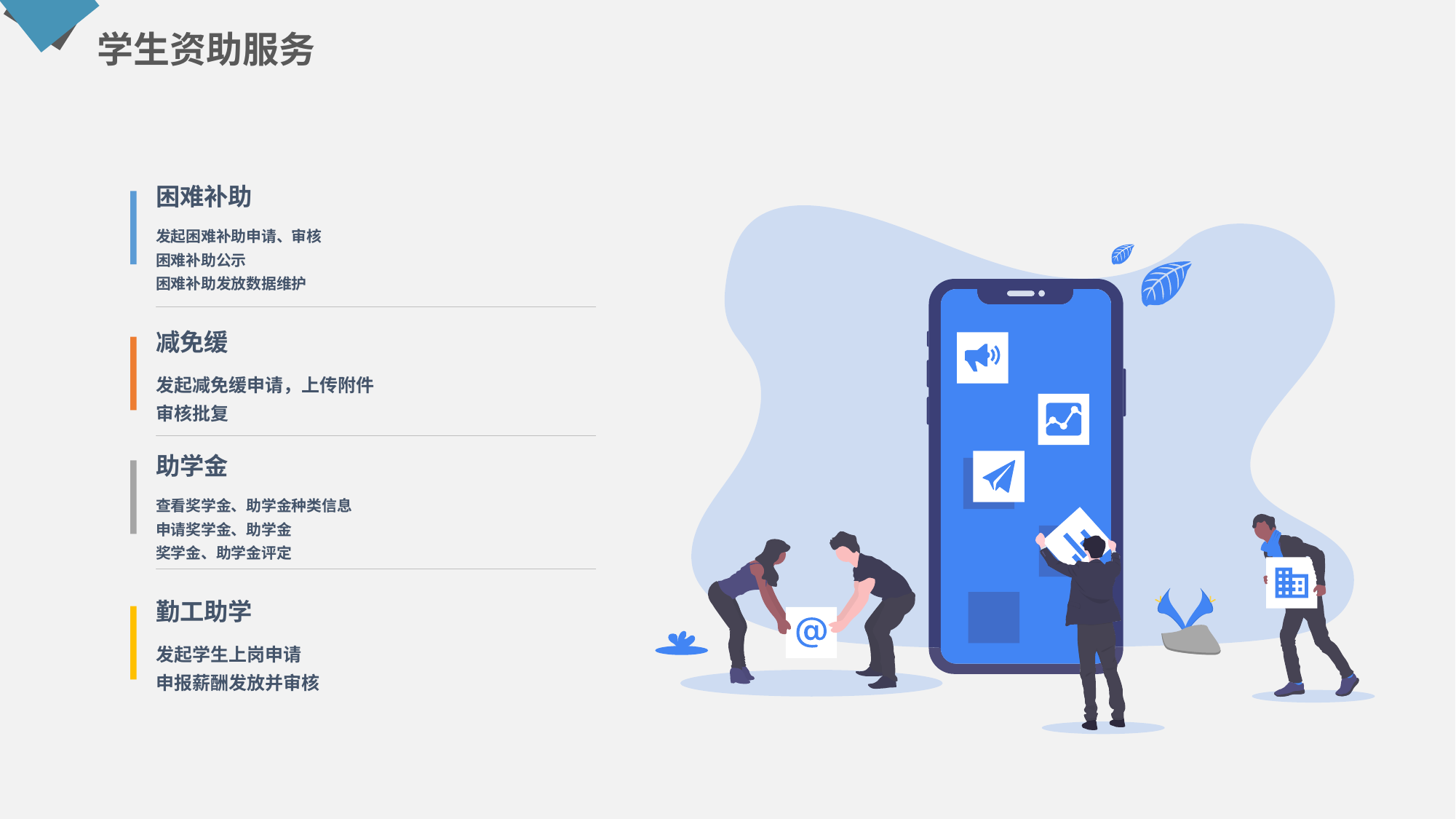

学生资助服务
困难补助
发起困难补助申请、审核
困难补助公示
困难补助发放数据维护

减免缓
发起减免缓申请，上传附件
审核批复

助学金
查看奖学金、助学金种类信息
申请奖学金、助学金
奖学金、助学金评定

勤工助学
发起学生上岗申请
申报薪酬发放并审核